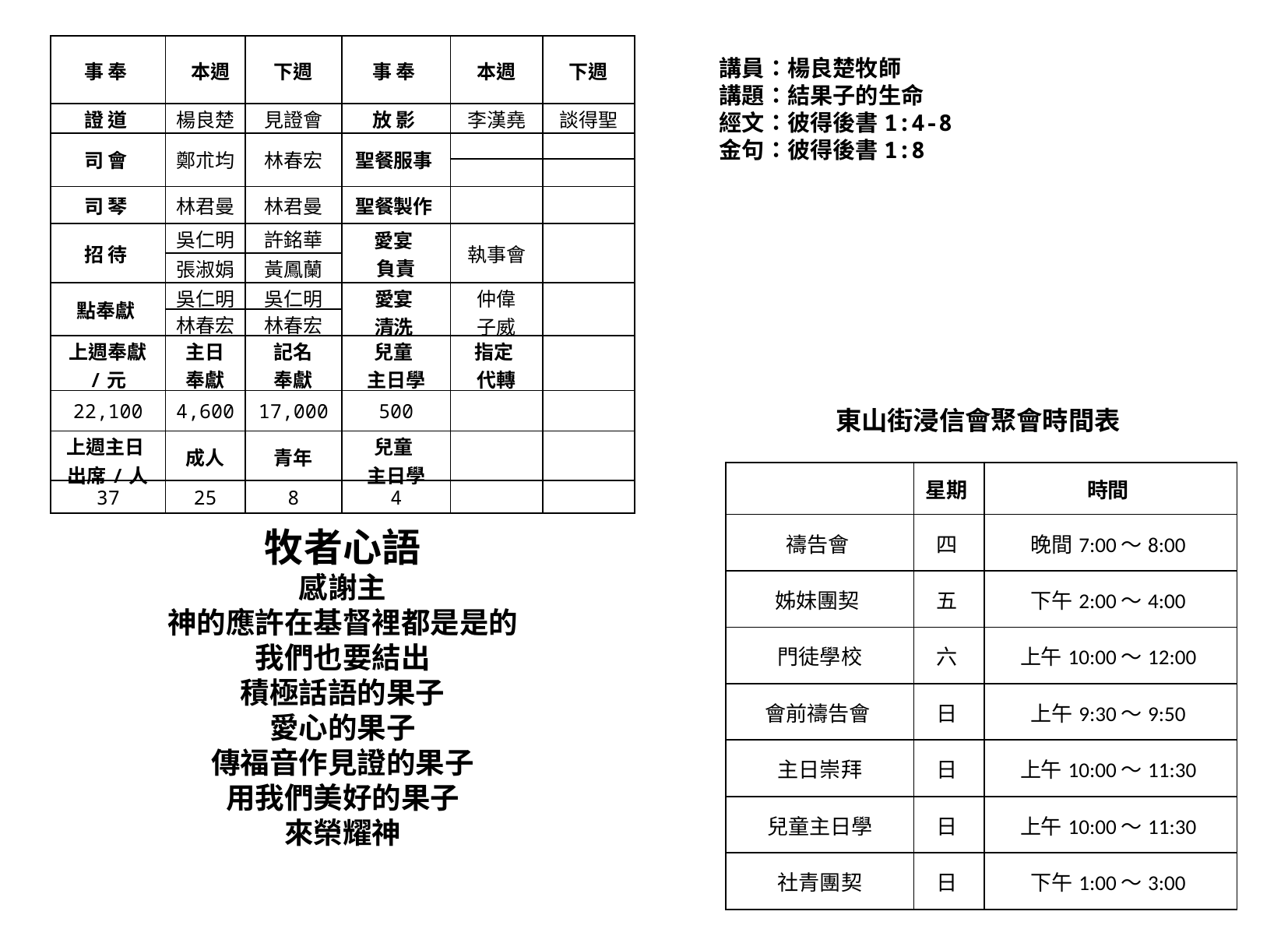

| 事 奉 | 本週 | 下週 | 事 奉 | 本週 | 下週 |
| --- | --- | --- | --- | --- | --- |
| 證 道 | 楊良楚 | 見證會 | 放 影 | 李漢堯 | 談得聖 |
| 司 會 | 鄭朮均 | 林春宏 | 聖餐服事 |  |  |
|  |  |  |  |  |  |
| 司 琴 | 林君曼 | 林君曼 | 聖餐製作 |  |  |
| 招 待 | 吳仁明 | 許銘華 | 愛宴 負責 | 執事會 |  |
|  | 張淑娟 | 黃鳳蘭 |  |  |  |
| 點奉獻 | 吳仁明 | 吳仁明 | 愛宴 清洗 | 仲偉 子威 |  |
|  | 林春宏 | 林春宏 |  |  |  |
| 上週奉獻 /元 | 主日 奉獻 | 記名 奉獻 | 兒童 主日學 | 指定 代轉 |  |
| 22,100 | 4,600 | 17,000 | 500 |  |  |
| 上週主日 出席/人 | 成人 | 青年 | 兒童 主日學 |  |  |
| 37 | 25 | 8 | 4 |  |  |
講員：楊良楚牧師
講題：結果子的生命
經文：彼得後書1:4-8
金句：彼得後書1:8

東山街浸信會聚會時間表
|  | 星期 | 時間 |
| --- | --- | --- |
| 禱告會 | 四 | 晚間7:00～8:00 |
| 姊妹團契 | 五 | 下午2:00～4:00 |
| 門徒學校 | 六 | 上午10:00～12:00 |
| 會前禱告會 | 日 | 上午9:30～9:50 |
| 主日崇拜 | 日 | 上午10:00～11:30 |
| 兒童主日學 | 日 | 上午10:00～11:30 |
| 社青團契 | 日 | 下午1:00～3:00 |
牧者心語
感謝主
神的應許在基督裡都是是的
我們也要結出
積極話語的果子
愛心的果子
傳福音作見證的果子
用我們美好的果子
來榮耀神